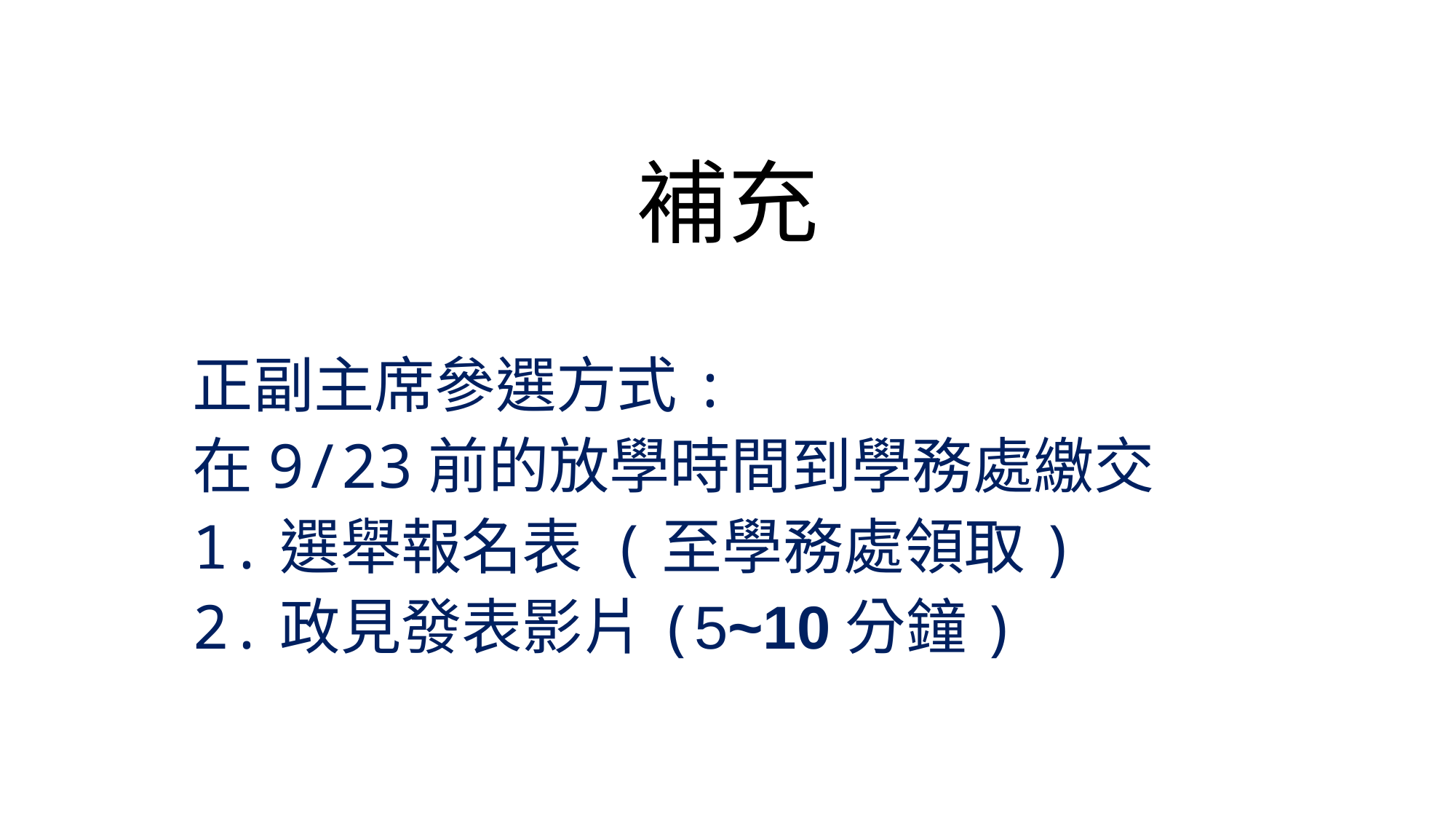

# 補充
正副主席參選方式:
在9/23前的放學時間到學務處繳交
1.選舉報名表 (至學務處領取)
2.政見發表影片(5~10分鐘)